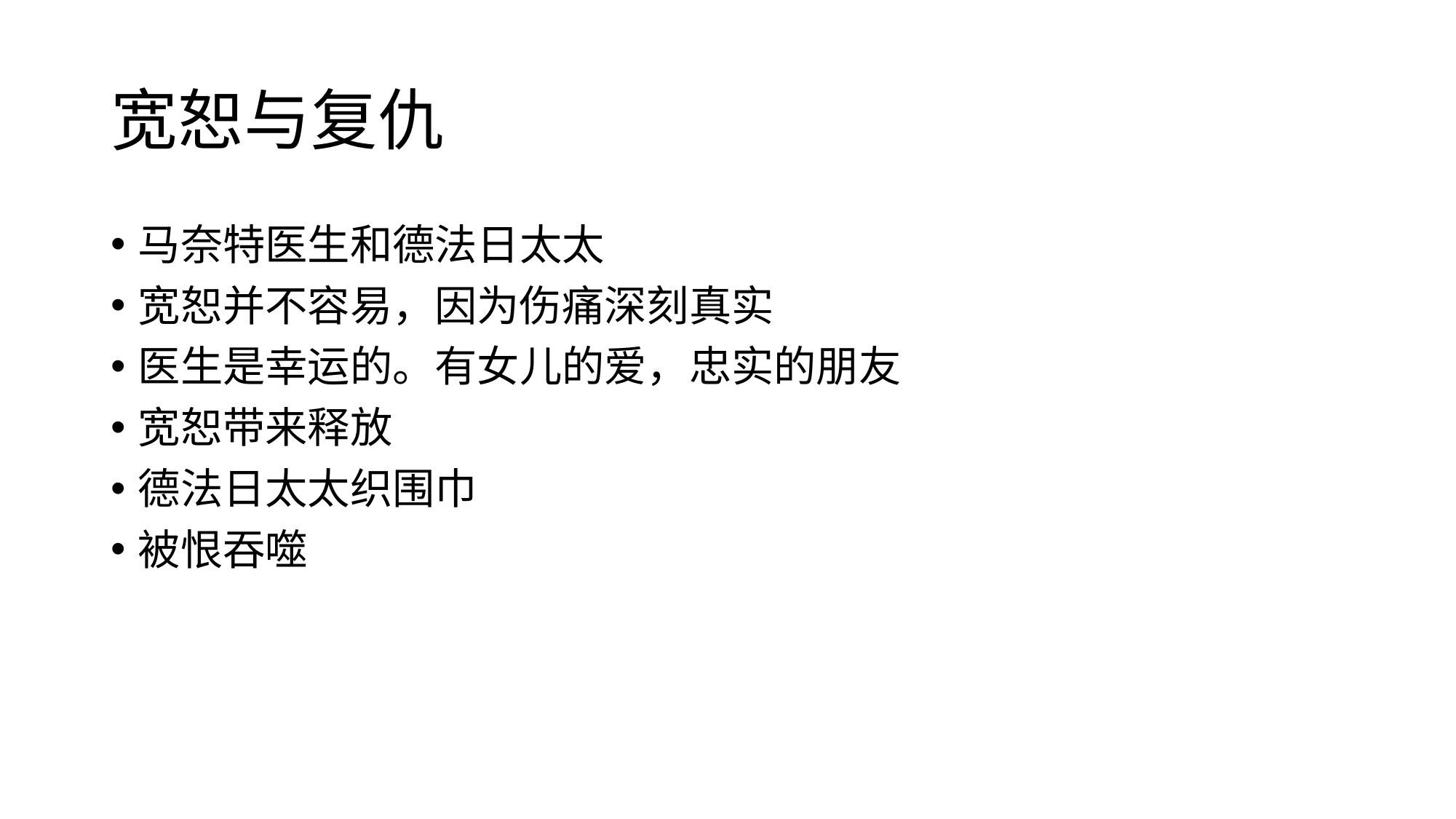

# 宽恕与复仇
马奈特医生和德法日太太
宽恕并不容易，因为伤痛深刻真实
医生是幸运的。有女儿的爱，忠实的朋友
宽恕带来释放
德法日太太织围巾
被恨吞噬